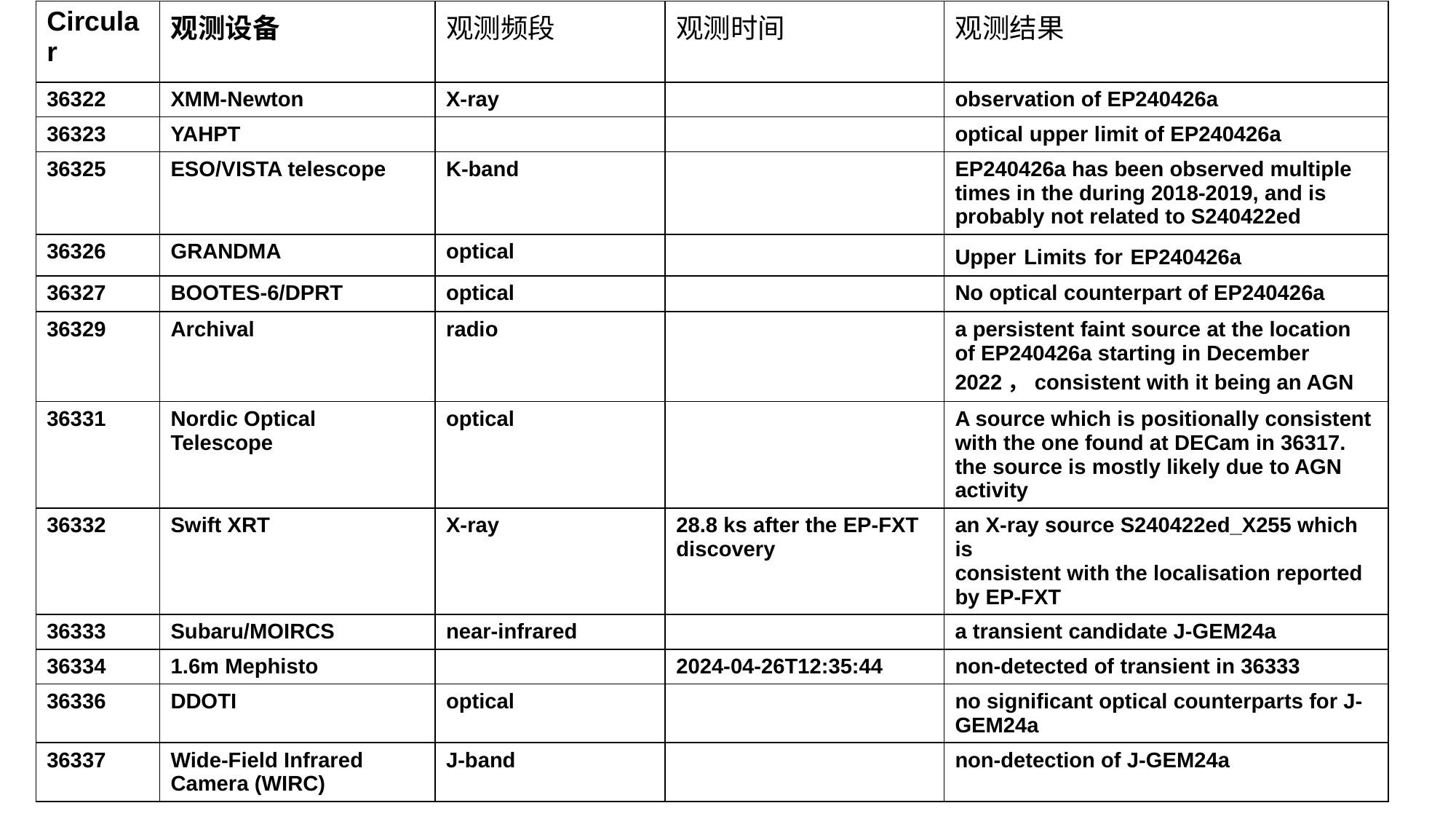

| Circular | 观测设备 | 观测频段 | 观测时间 | 观测结果 |
| --- | --- | --- | --- | --- |
| 36322 | XMM-Newton | X-ray |  | observation of EP240426a |
| 36323 | YAHPT |  |  | optical upper limit of EP240426a |
| 36325 | ESO/VISTA telescope | K-band |  | EP240426a has been observed multiple times in the during 2018-2019, and is probably not related to S240422ed |
| 36326 | GRANDMA | optical |  | Upper Limits for EP240426a |
| 36327 | BOOTES-6/DPRT | optical |  | No optical counterpart of EP240426a |
| 36329 | Archival | radio |  | a persistent faint source at the location of EP240426a starting in December 2022，consistent with it being an AGN |
| 36331 | Nordic Optical Telescope | optical |  | A source which is positionally consistent with the one found at DECam in 36317. the source is mostly likely due to AGN activity |
| 36332 | Swift XRT | X-ray | 28.8 ks after the EP-FXT discovery | an X-ray source S240422ed\_X255 which is consistent with the localisation reported by EP-FXT |
| 36333 | Subaru/MOIRCS | near-infrared |  | a transient candidate J-GEM24a |
| 36334 | 1.6m Mephisto |  | 2024-04-26T12:35:44 | non-detected of transient in 36333 |
| 36336 | DDOTI | optical |  | no significant optical counterparts for J-GEM24a |
| 36337 | Wide-Field Infrared Camera (WIRC) | J-band |  | non-detection of J-GEM24a |